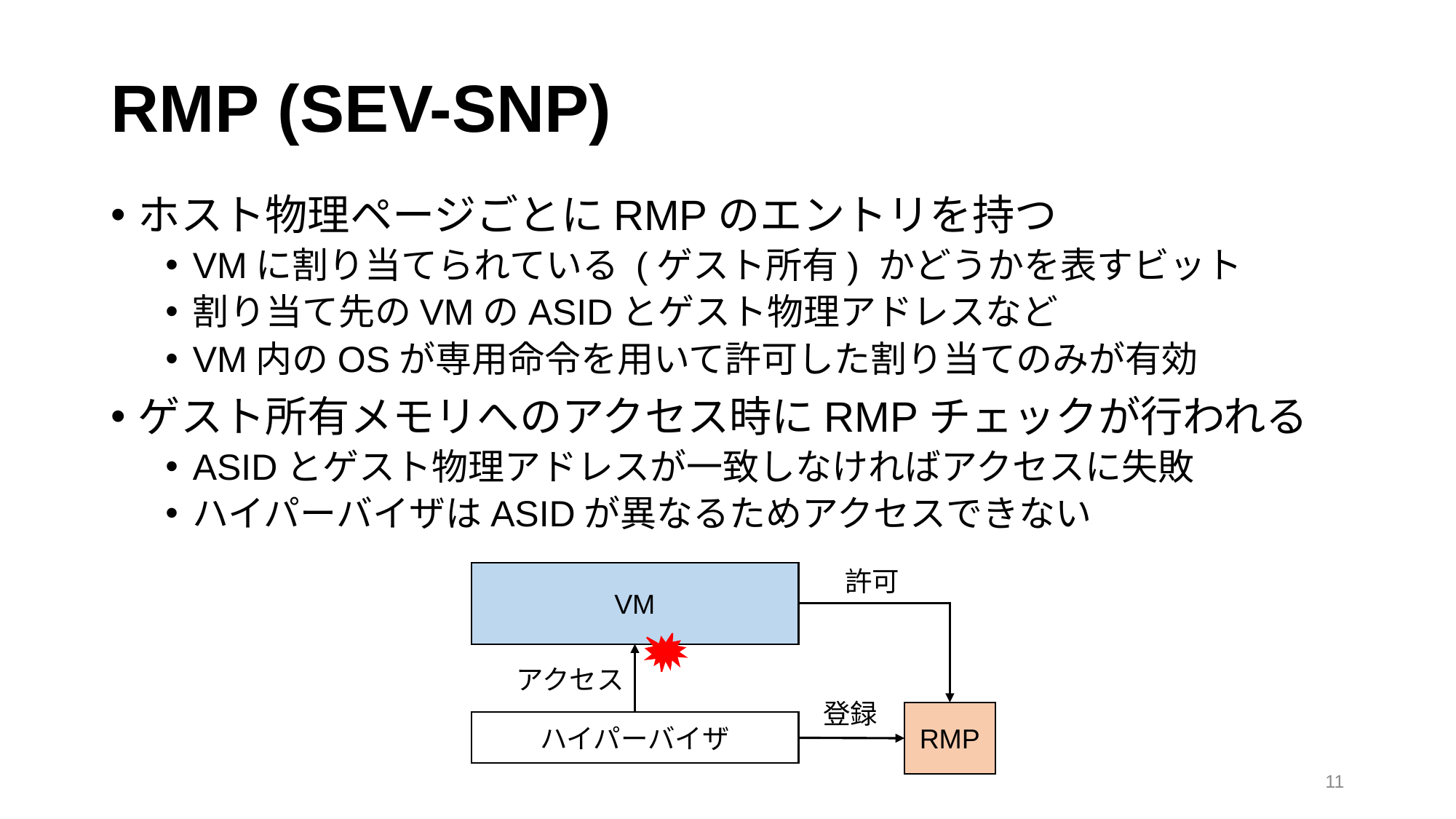

# RMP (SEV-SNP)
ホスト物理ページごとにRMPのエントリを持つ
VMに割り当てられている (ゲスト所有) かどうかを表すビット
割り当て先のVMのASIDとゲスト物理アドレスなど
VM内のOSが専用命令を用いて許可した割り当てのみが有効
ゲスト所有メモリへのアクセス時にRMPチェックが行われる
ASIDとゲスト物理アドレスが一致しなければアクセスに失敗
ハイパーバイザはASIDが異なるためアクセスできない
許可
VM

アクセス
登録
RMP
ハイパーバイザ
11